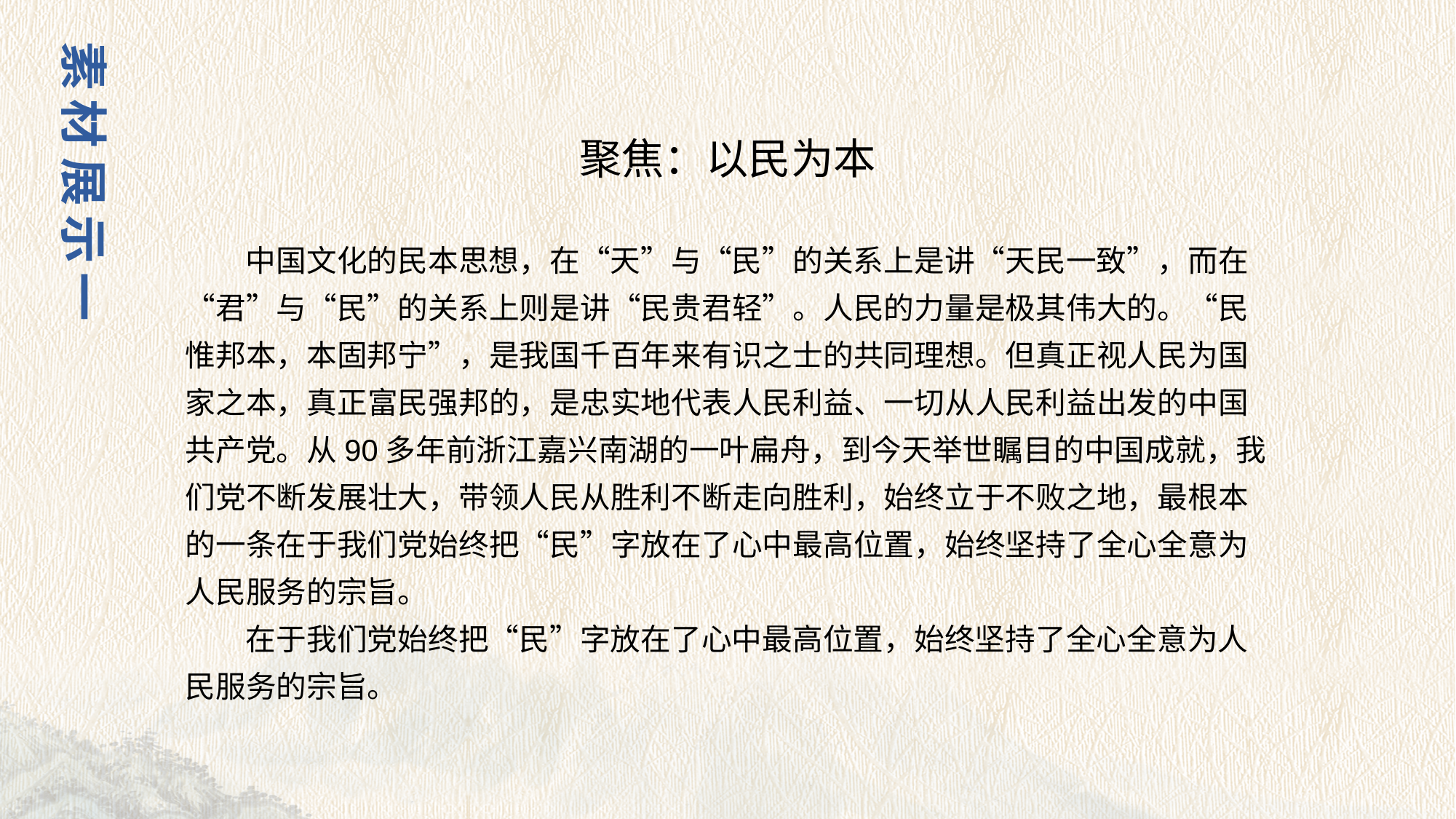

素材展示一
聚焦：以民为本

中国文化的民本思想，在“天”与“民”的关系上是讲“天民一致”，而在“君”与“民”的关系上则是讲“民贵君轻”。人民的力量是极其伟大的。“民惟邦本，本固邦宁”，是我国千百年来有识之士的共同理想。但真正视人民为国家之本，真正富民强邦的，是忠实地代表人民利益、一切从人民利益出发的中国共产党。从90多年前浙江嘉兴南湖的一叶扁舟，到今天举世瞩目的中国成就，我们党不断发展壮大，带领人民从胜利不断走向胜利，始终立于不败之地，最根本的一条在于我们党始终把“民”字放在了心中最高位置，始终坚持了全心全意为人民服务的宗旨。
在于我们党始终把“民”字放在了心中最高位置，始终坚持了全心全意为人民服务的宗旨。